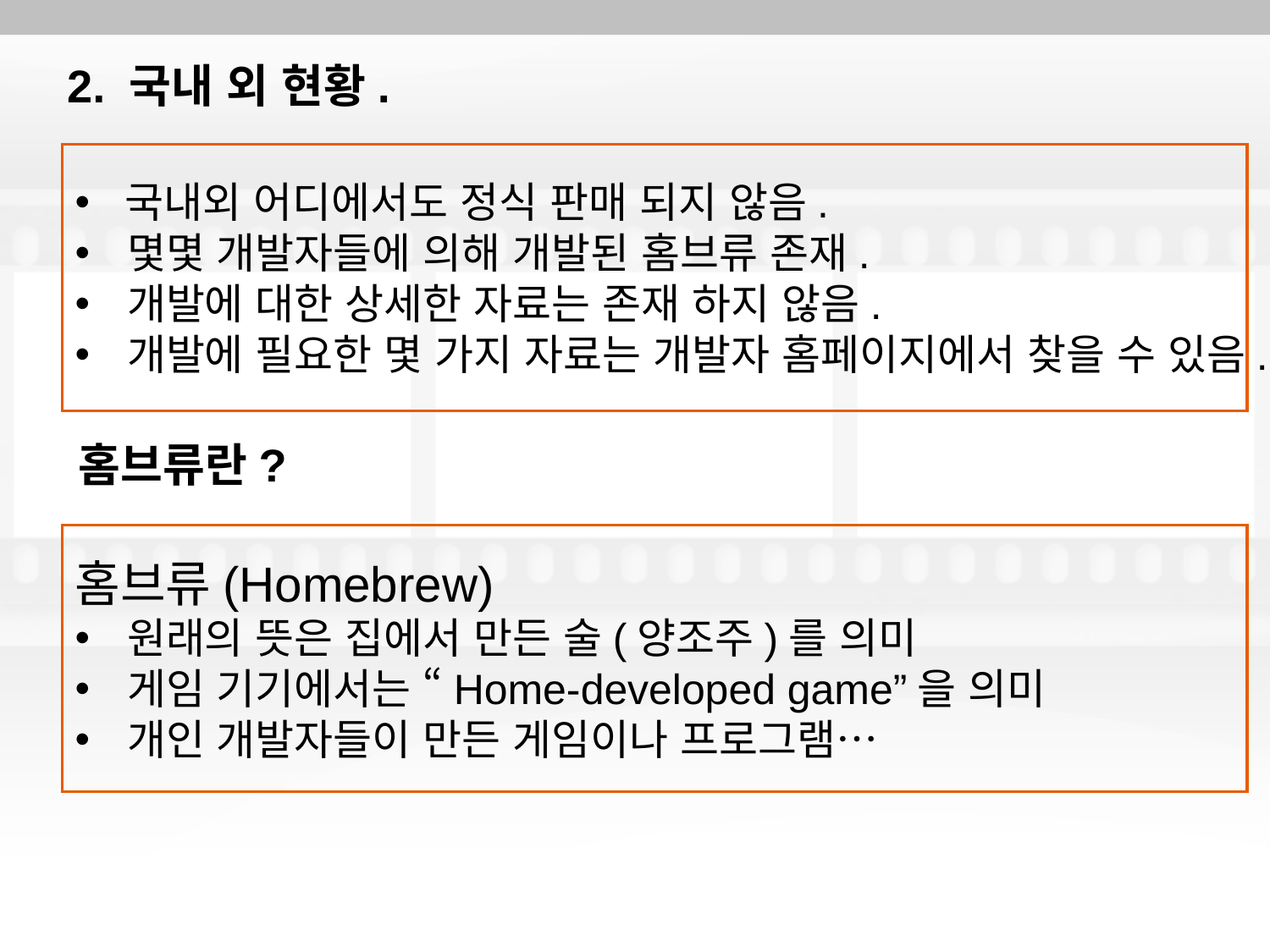

# 2. 국내 외 현황.
 국내외 어디에서도 정식 판매 되지 않음.
 몇몇 개발자들에 의해 개발된 홈브류 존재.
 개발에 대한 상세한 자료는 존재 하지 않음.
 개발에 필요한 몇 가지 자료는 개발자 홈페이지에서 찾을 수 있음.

  홈브류란?
홈브류(Homebrew)
 원래의 뜻은 집에서 만든 술(양조주)를 의미
 게임 기기에서는 “Home-developed game”을 의미
 개인 개발자들이 만든 게임이나 프로그램…